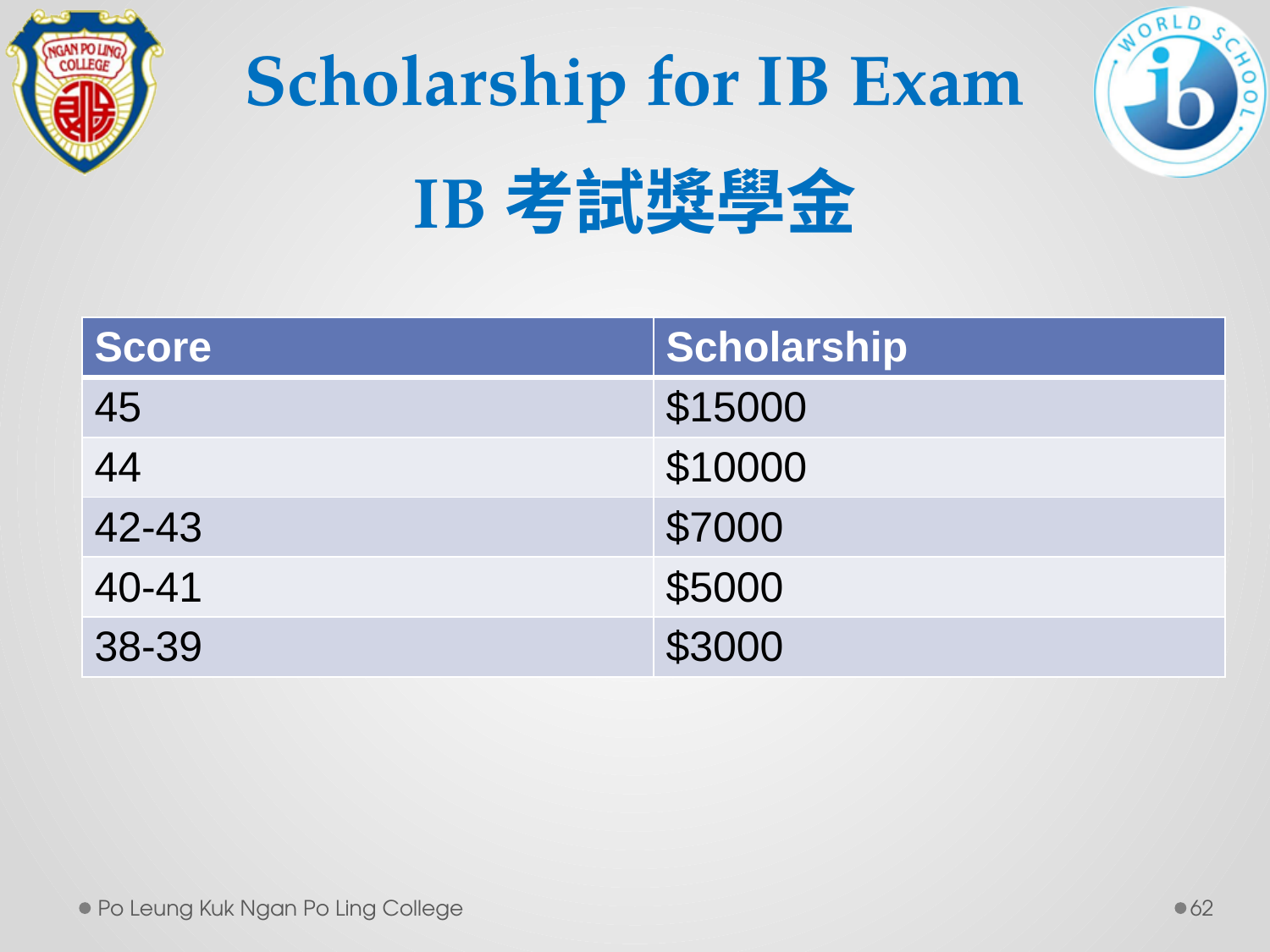

# Scholarship for IB Exam IB考試獎學金
| Score | Scholarship |
| --- | --- |
| 45 | $15000 |
| 44 | $10000 |
| 42-43 | $7000 |
| 40-41 | $5000 |
| 38-39 | $3000 |
Po Leung Kuk Ngan Po Ling College
62